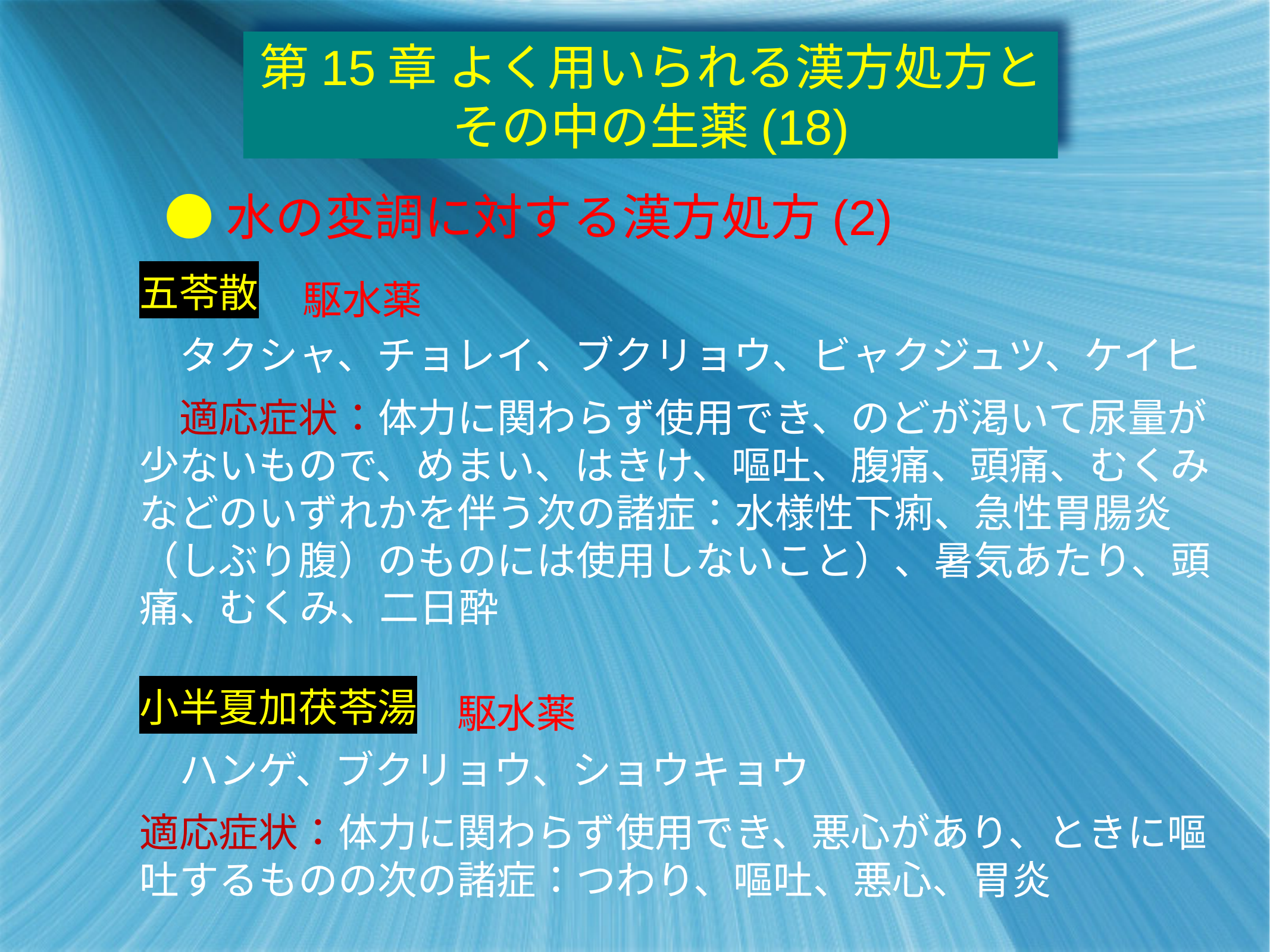

第15章 よく用いられる漢方処方とその中の生薬(18)
●水の変調に対する漢方処方(2)
五苓散
　タクシャ、チョレイ、ブクリョウ、ビャクジュツ、ケイヒ
　適応症状：体力に関わらず使用でき、のどが渇いて尿量が少ないもので、めまい、はきけ、嘔吐、腹痛、頭痛、むくみなどのいずれかを伴う次の諸症：水様性下痢、急性胃腸炎（しぶり腹）のものには使用しないこと）、暑気あたり、頭痛、むくみ、二日酔
駆水薬
小半夏加茯苓湯
　ハンゲ、ブクリョウ、ショウキョウ
適応症状：体力に関わらず使用でき、悪心があり、ときに嘔吐するものの次の諸症：つわり、嘔吐、悪心、胃炎
駆水薬